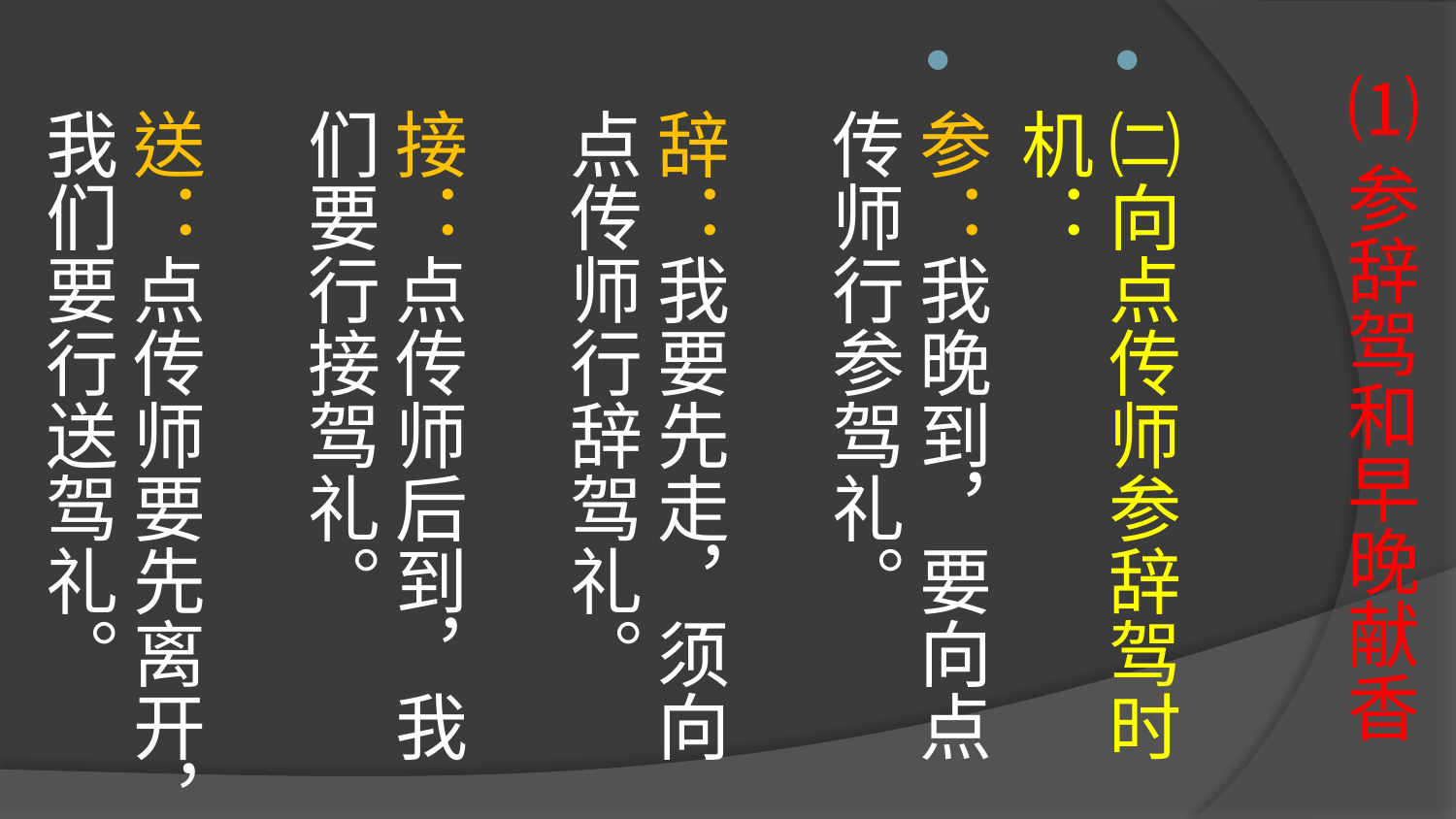

# ⑴参辞驾和早晚献香
㈡向点传师参辞驾时机：
参：我晚到，要向点传师行参驾礼。
辞：我要先走，须向点传师行辞驾礼。
接：点传师后到，我们要行接驾礼。
送：点传师要先离开，我们要行送驾礼。